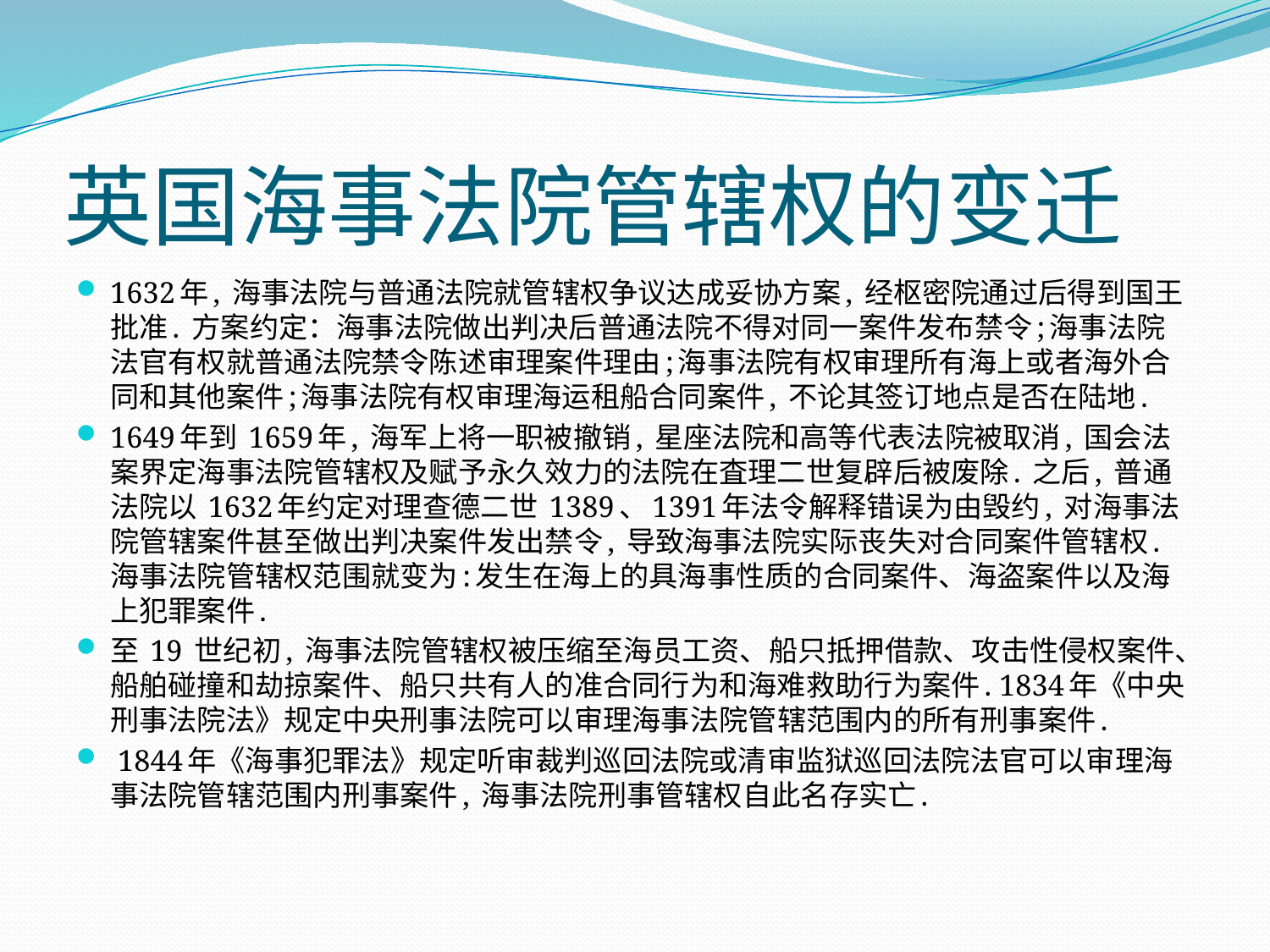

# 英国海事法院管辖权的变迁
1632年, 海事法院与普通法院就管辖权争议达成妥协方案, 经枢密院通过后得到国王批准. 方案约定：海事法院做出判决后普通法院不得对同一案件发布禁令;海事法院法官有权就普通法院禁令陈述审理案件理由;海事法院有权审理所有海上或者海外合同和其他案件;海事法院有权审理海运租船合同案件, 不论其签订地点是否在陆地.
1649年到 1659年, 海军上将一职被撤销, 星座法院和高等代表法院被取消, 国会法案界定海事法院管辖权及赋予永久效力的法院在査理二世复辟后被废除. 之后, 普通法院以 1632年约定对理查德二世 1389、1391年法令解释错误为由毁约, 对海事法院管辖案件甚至做出判决案件发出禁令, 导致海事法院实际丧失对合同案件管辖权. 海事法院管辖权范围就变为:发生在海上的具海事性质的合同案件、海盗案件以及海上犯罪案件.
至 19 世纪初, 海事法院管辖权被压缩至海员工资、船只抵押借款、攻击性侵权案件、船舶碰撞和劫掠案件、船只共有人的准合同行为和海难救助行为案件. 1834年《中央刑事法院法》规定中央刑事法院可以审理海事法院管辖范围内的所有刑事案件.
 1844年《海事犯罪法》规定听审裁判巡回法院或清审监狱巡回法院法官可以审理海事法院管辖范围内刑事案件, 海事法院刑事管辖权自此名存实亡.